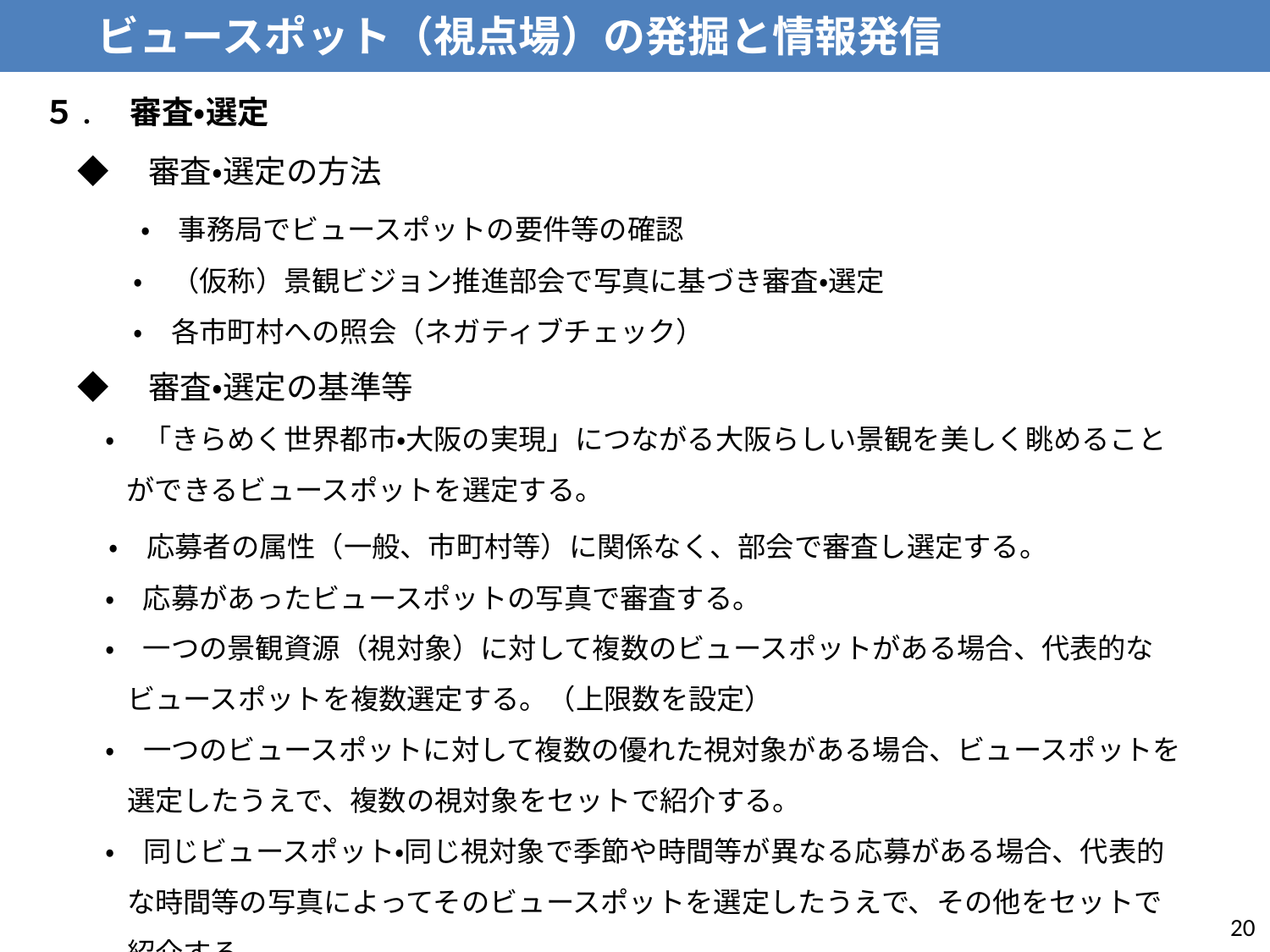

ビュースポット（視点場）の発掘と情報発信
５.　審査・選定
◆　審査・選定の方法
　　・　事務局でビュースポットの要件等の確認
　　・　（仮称）景観ビジョン推進部会で写真に基づき審査・選定
　　・　各市町村への照会（ネガティブチェック）
◆　審査・選定の基準等
　・　「きらめく世界都市・大阪の実現」につながる大阪らしい景観を美しく眺めることができるビュースポットを選定する。
　・　応募者の属性（一般、市町村等）に関係なく、部会で審査し選定する。
　・　応募があったビュースポットの写真で審査する。
　・　一つの景観資源（視対象）に対して複数のビュースポットがある場合、代表的なビュースポットを複数選定する。（上限数を設定）
　・　一つのビュースポットに対して複数の優れた視対象がある場合、ビュースポットを選定したうえで、複数の視対象をセットで紹介する。
　・　同じビュースポット・同じ視対象で季節や時間等が異なる応募がある場合、代表的な時間等の写真によってそのビュースポットを選定したうえで、その他をセットで紹介する。

20